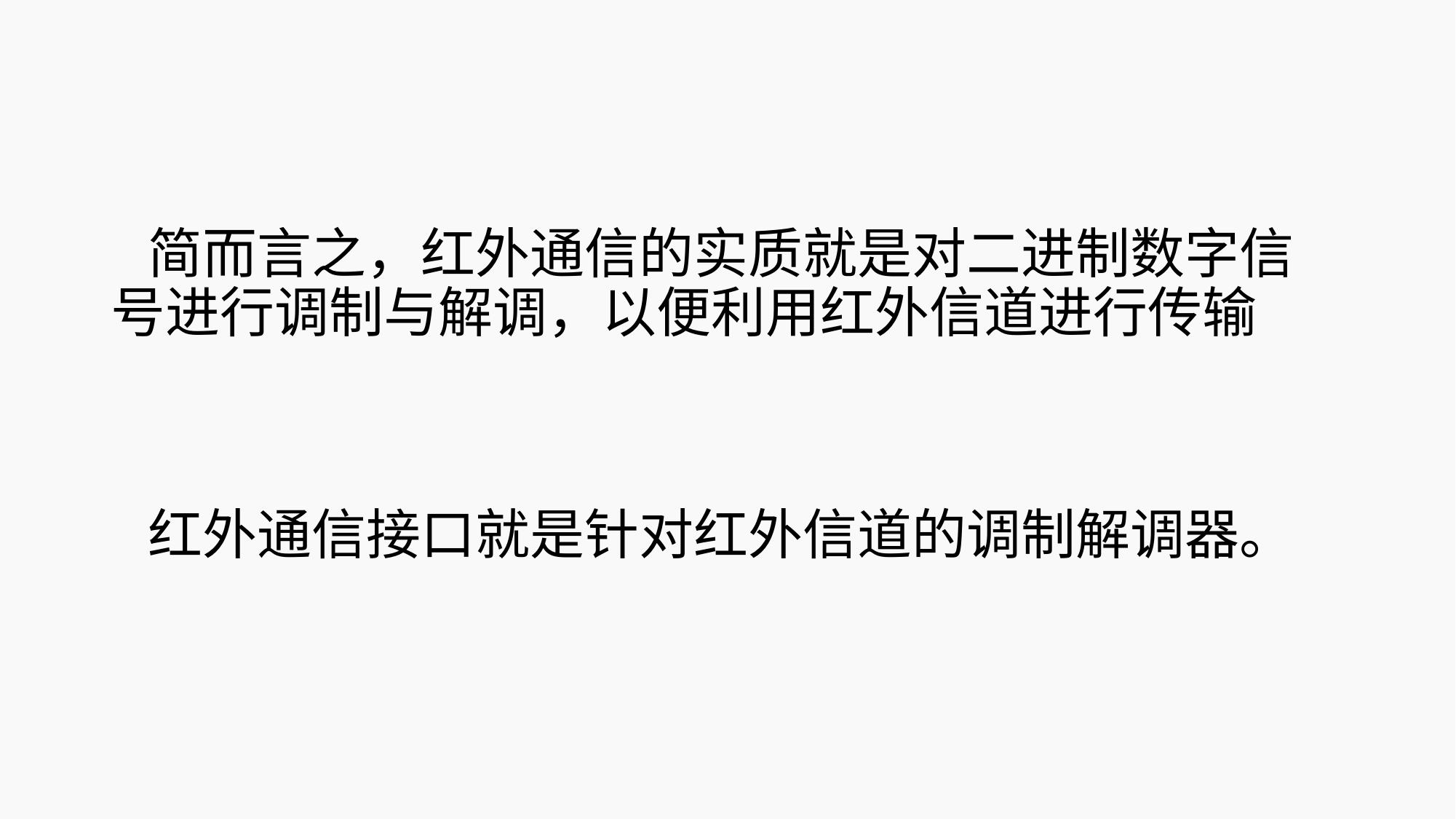

简而言之，红外通信的实质就是对二进制数字信号进行调制与解调，以便利用红外信道进行传输

  红外通信接口就是针对红外信道的调制解调器。